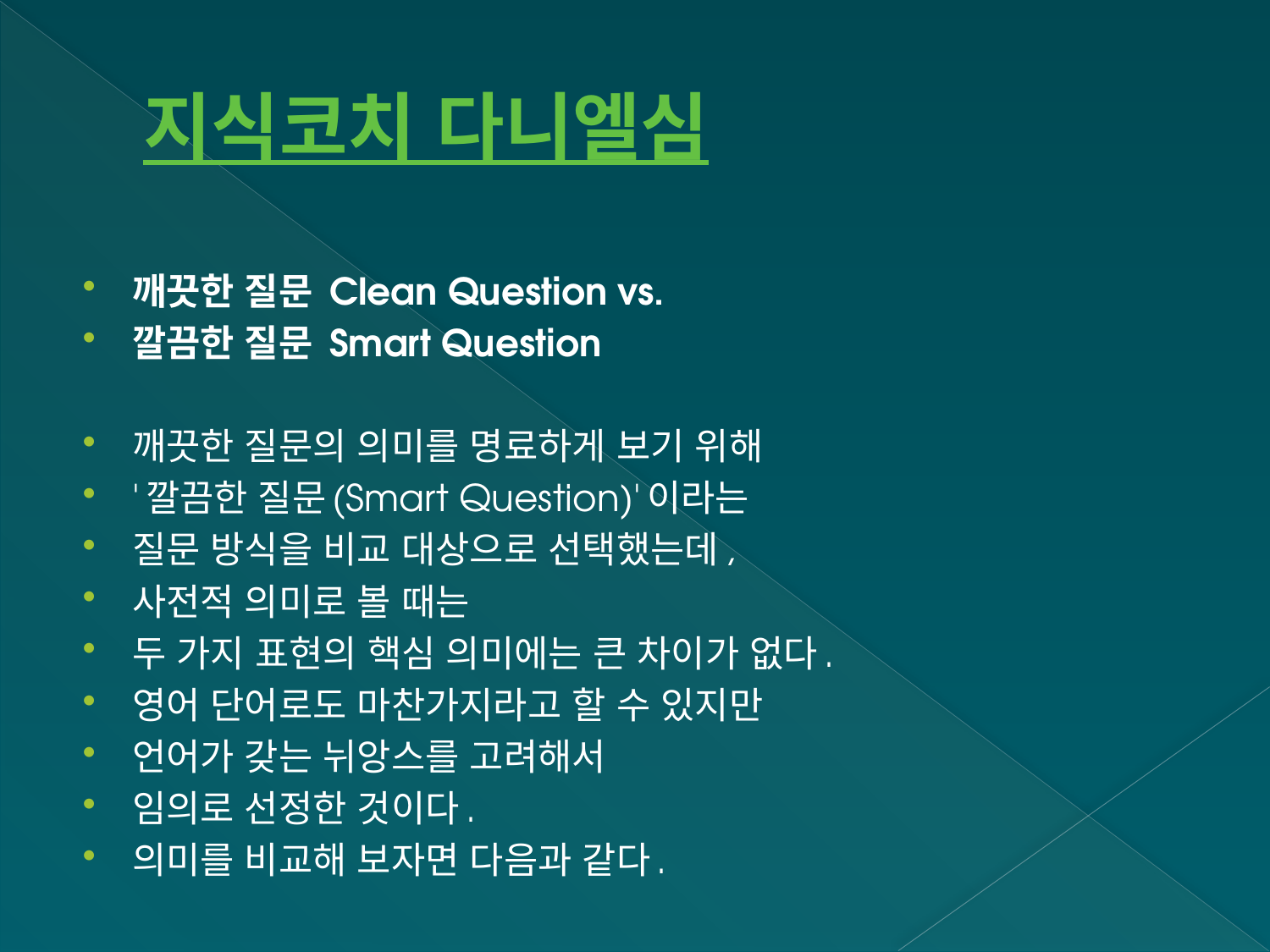

# 지식코치 다니엘심
깨끗한 질문 Clean Question vs.
깔끔한 질문 Smart Question

깨끗한 질문의 의미를 명료하게 보기 위해
'깔끔한 질문(Smart Question)'이라는
질문 방식을 비교 대상으로 선택했는데,
사전적 의미로 볼 때는
두 가지 표현의 핵심 의미에는 큰 차이가 없다.
영어 단어로도 마찬가지라고 할 수 있지만
언어가 갖는 뉘앙스를 고려해서
임의로 선정한 것이다.
의미를 비교해 보자면 다음과 같다.